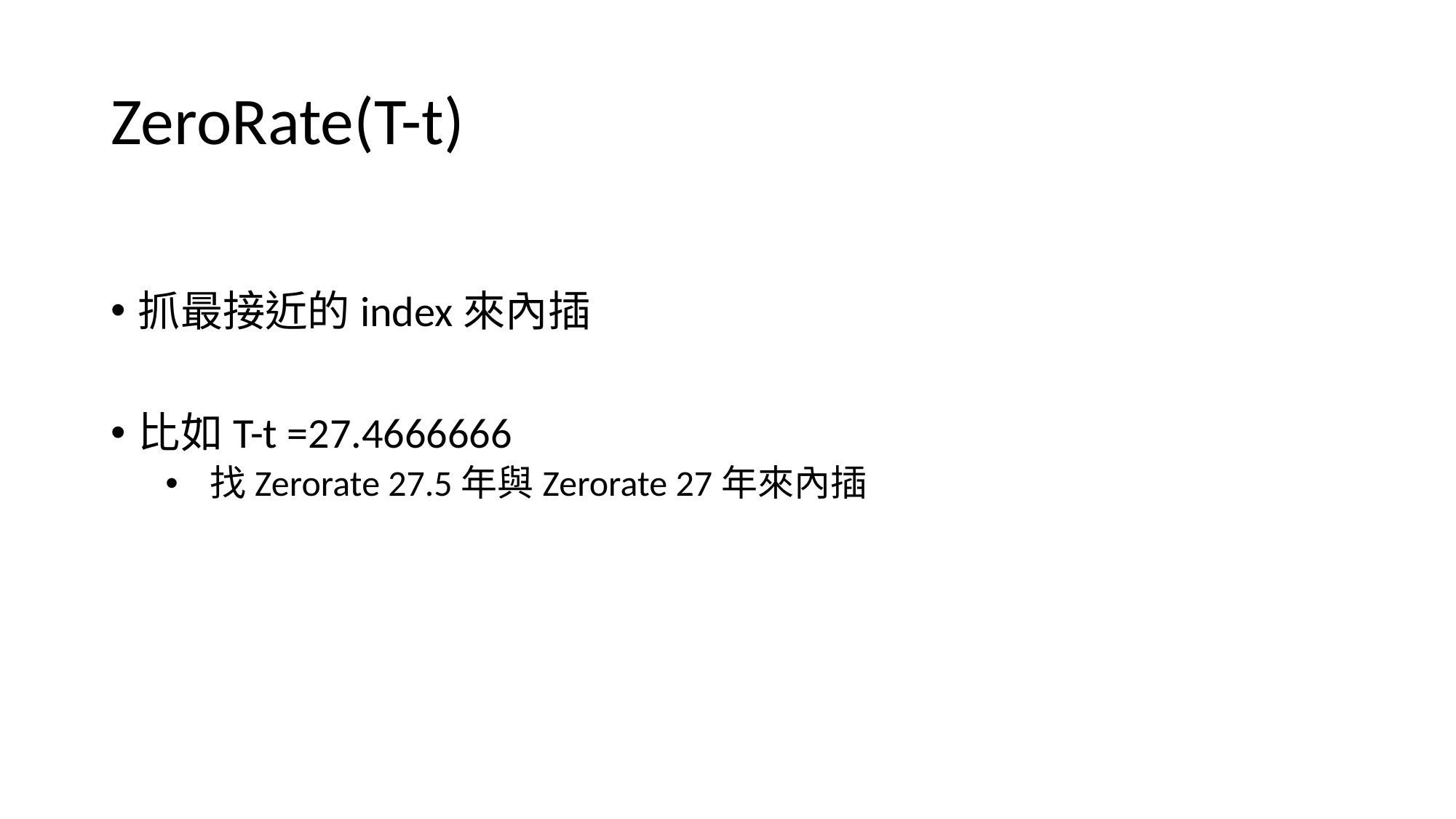

# ZeroRate(T-t)

抓最接近的index來內插

比如T-t =27.4666666
 找Zerorate 27.5年與Zerorate 27年來內插